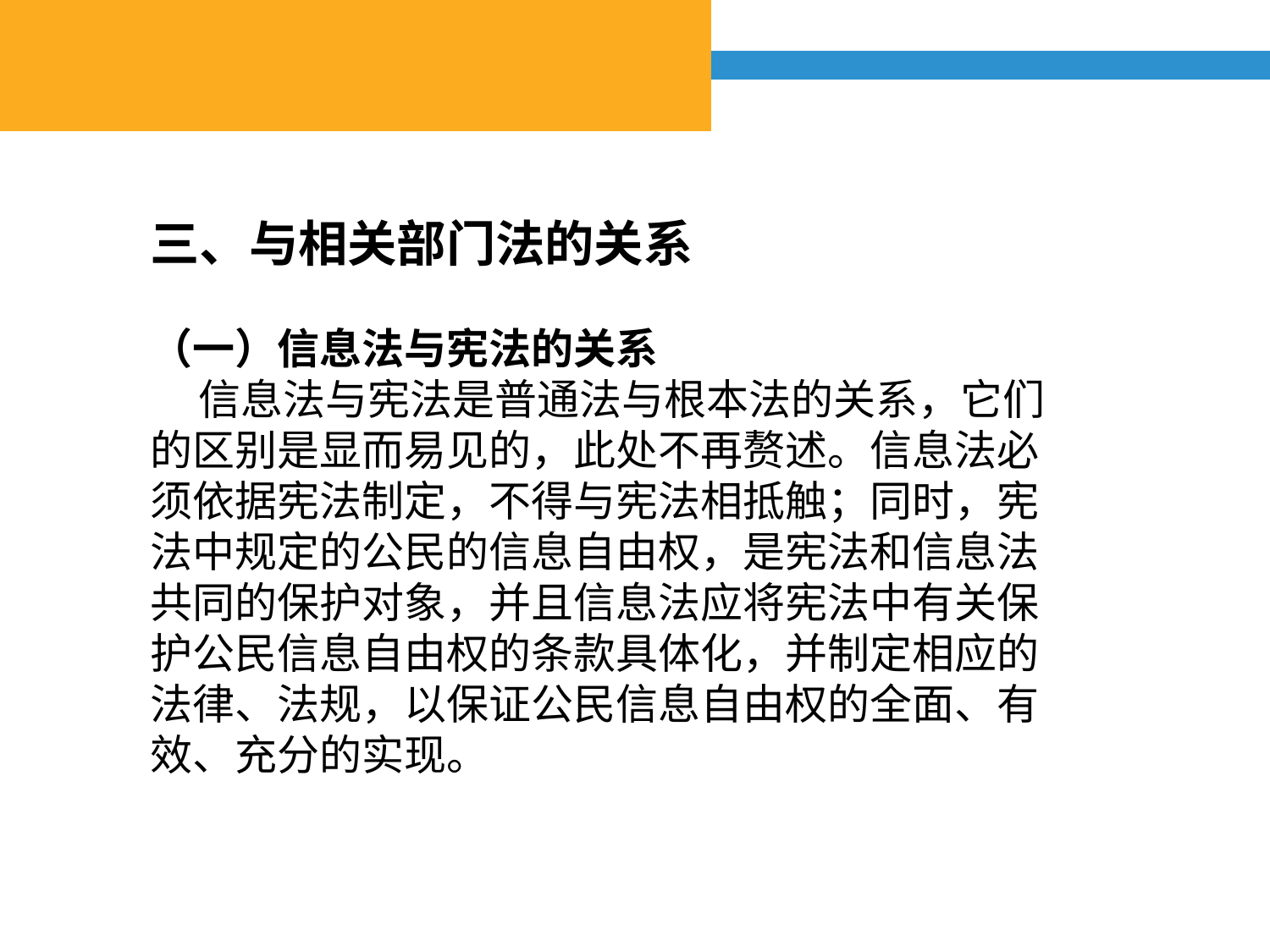

三、与相关部门法的关系

（一）信息法与宪法的关系
    信息法与宪法是普通法与根本法的关系，它们的区别是显而易见的，此处不再赘述。信息法必须依据宪法制定，不得与宪法相抵触；同时，宪法中规定的公民的信息自由权，是宪法和信息法共同的保护对象，并且信息法应将宪法中有关保护公民信息自由权的条款具体化，并制定相应的法律、法规，以保证公民信息自由权的全面、有效、充分的实现。